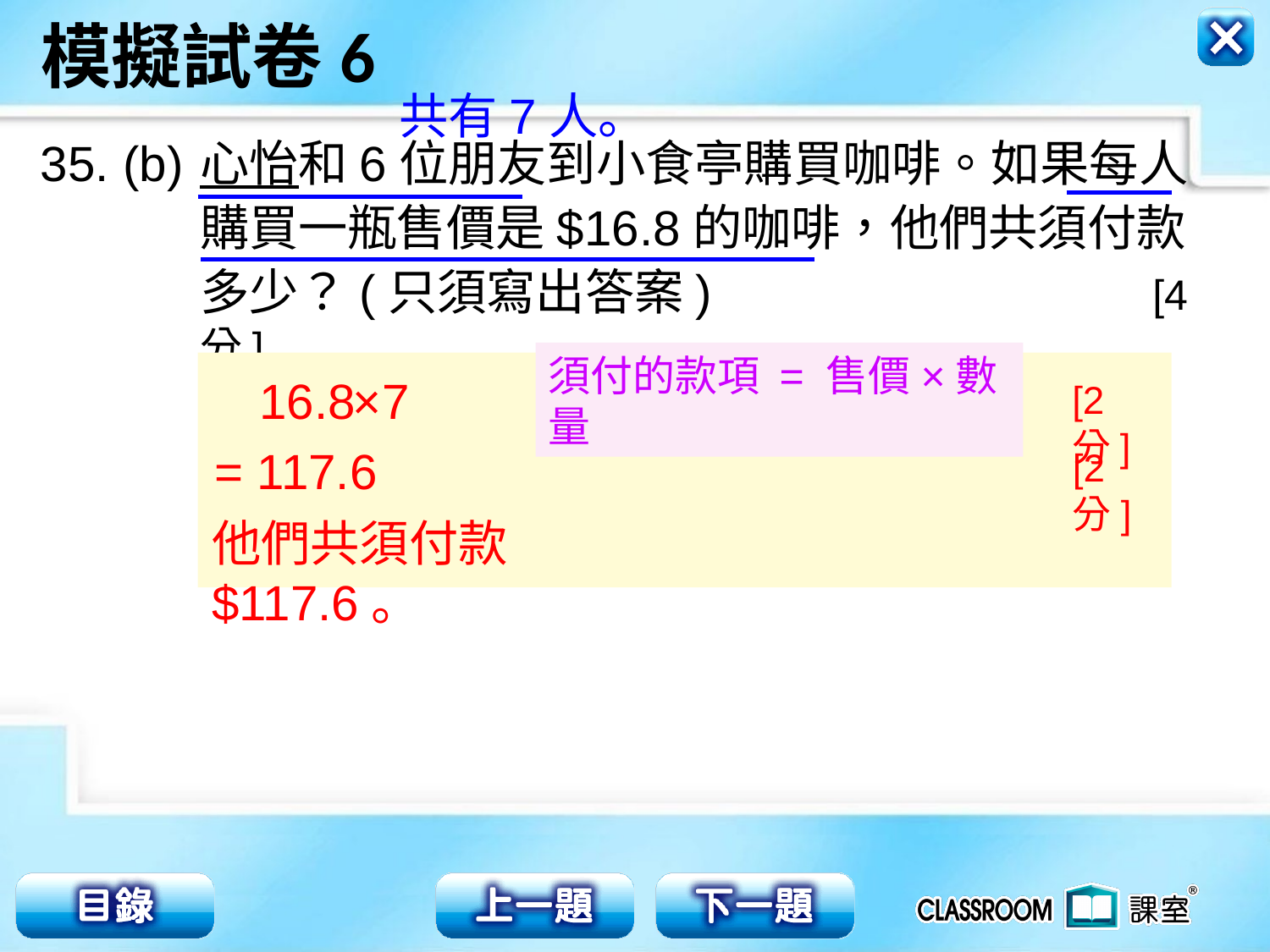

共有7人。
35. (b)
心怡和6位朋友到小食亭購買咖啡。如果每人
購買一瓶售價是$16.8的咖啡，他們共須付款
多少？(只須寫出答案)                                [4分]

16.8
×7
須付的款項 = 售價×數量
[2分]
= 117.6
[2分]
他們共須付款$117.6。